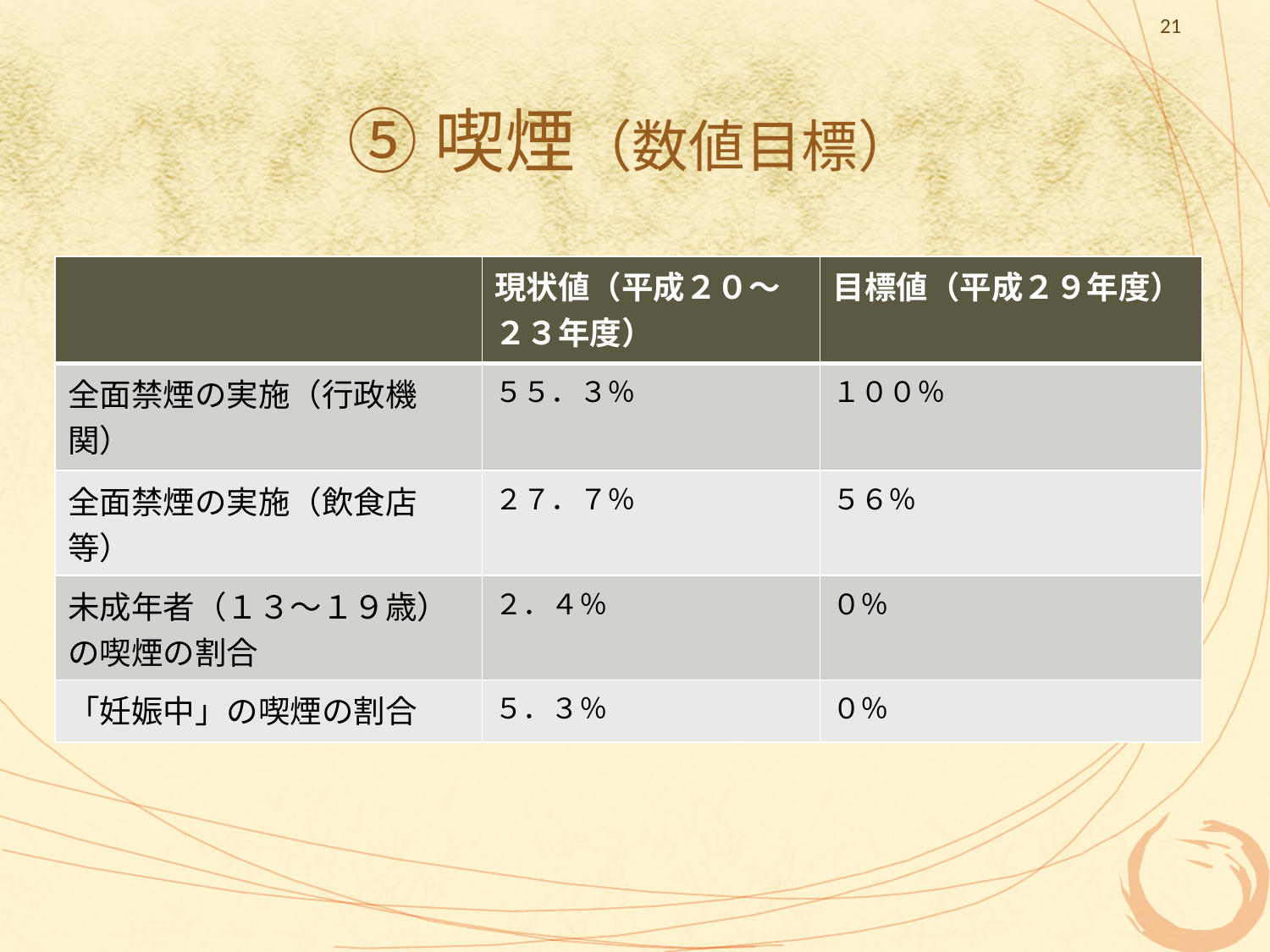

21
# ⑤喫煙（数値目標）
|  | 現状値（平成２０～２３年度） | 目標値（平成２９年度） |
| --- | --- | --- |
| 全面禁煙の実施（行政機関） | ５５．３％ | １００％ |
| 全面禁煙の実施（飲食店等） | ２７．７％ | ５６％ |
| 未成年者（１３～１９歳）の喫煙の割合 | ２．４％ | ０％ |
| 「妊娠中」の喫煙の割合 | ５．３％ | ０％ |